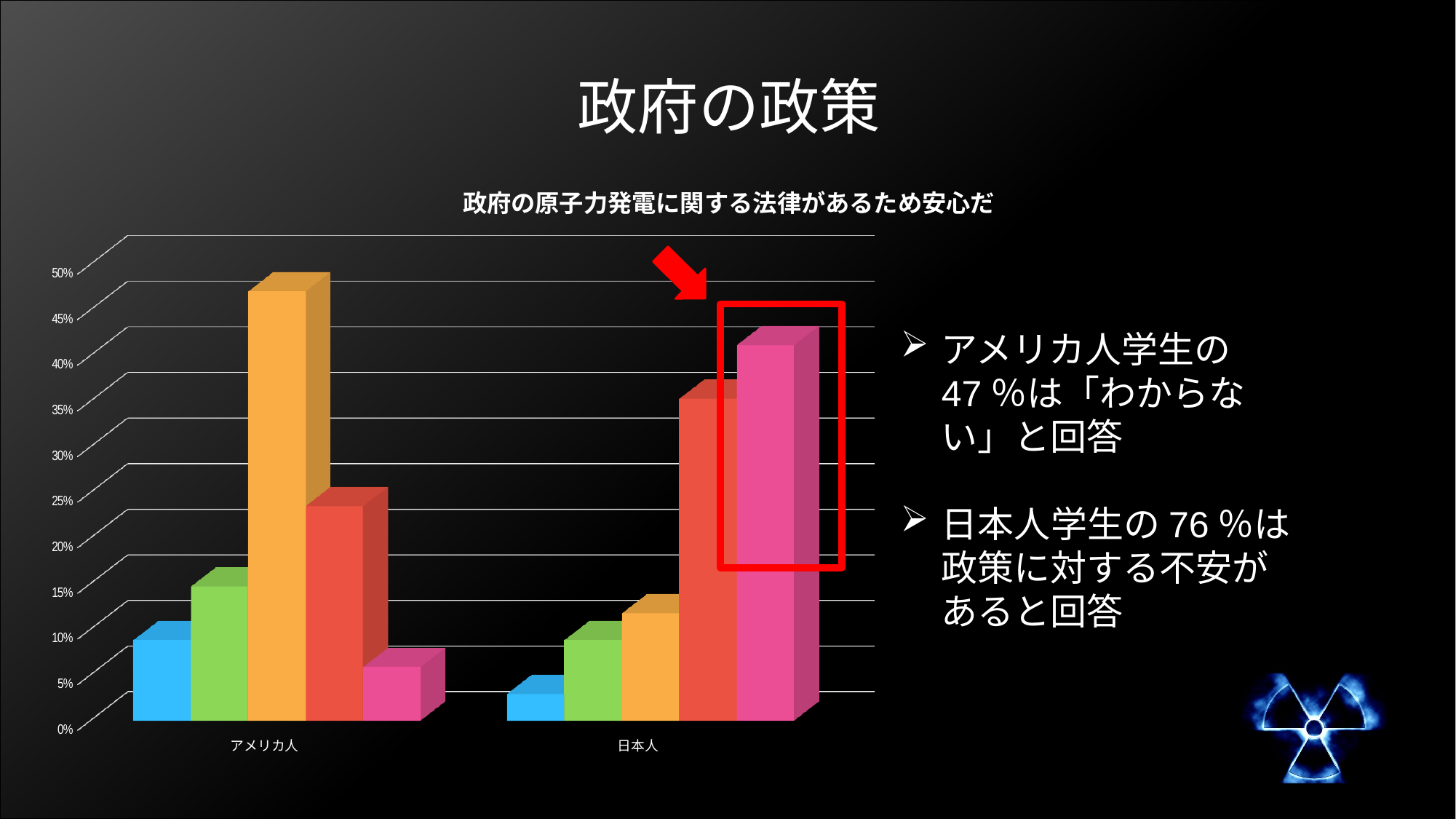

# 政府の政策
政府の原子力発電に関する法律があるため安心だ

[unsupported chart]

アメリカ人学生の47％は「わからない」と回答

日本人学生の76％は政策に対する不安があると回答